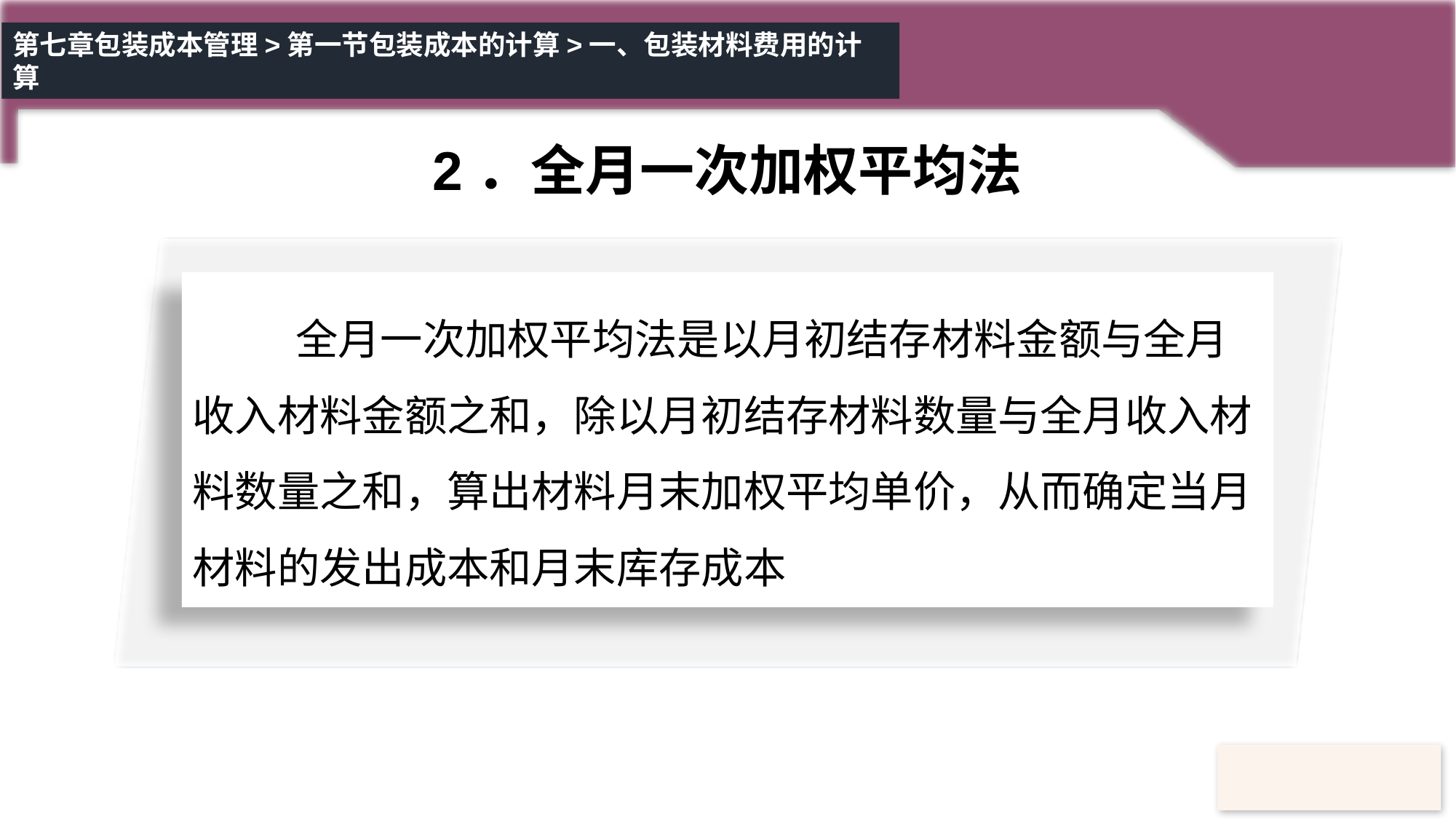

第七章包装成本管理>第一节包装成本的计算>一、包装材料费用的计算
# 2．全月一次加权平均法
全月一次加权平均法是以月初结存材料金额与全月收入材料金额之和，除以月初结存材料数量与全月收入材料数量之和，算出材料月末加权平均单价，从而确定当月材料的发出成本和月末库存成本